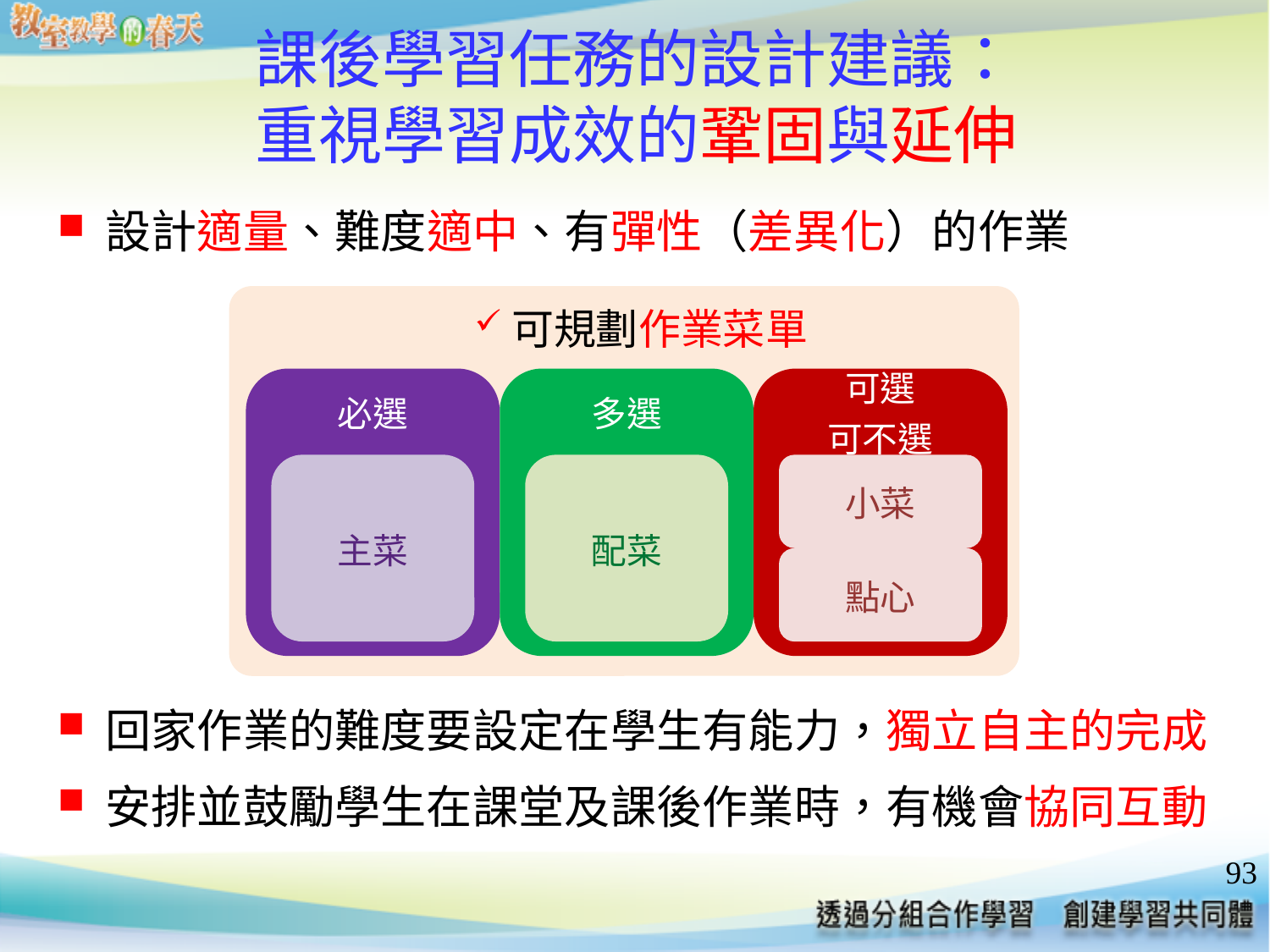

# 課後學習任務的設計建議： 重視學習成效的鞏固與延伸
設計適量、難度適中、有彈性（差異化）的作業

回家作業的難度要設定在學生有能力，獨立自主的完成
安排並鼓勵學生在課堂及課後作業時，有機會協同互動

可規劃作業菜單
必選
主菜
多選
配菜
可選
可不選
小菜
點心
93